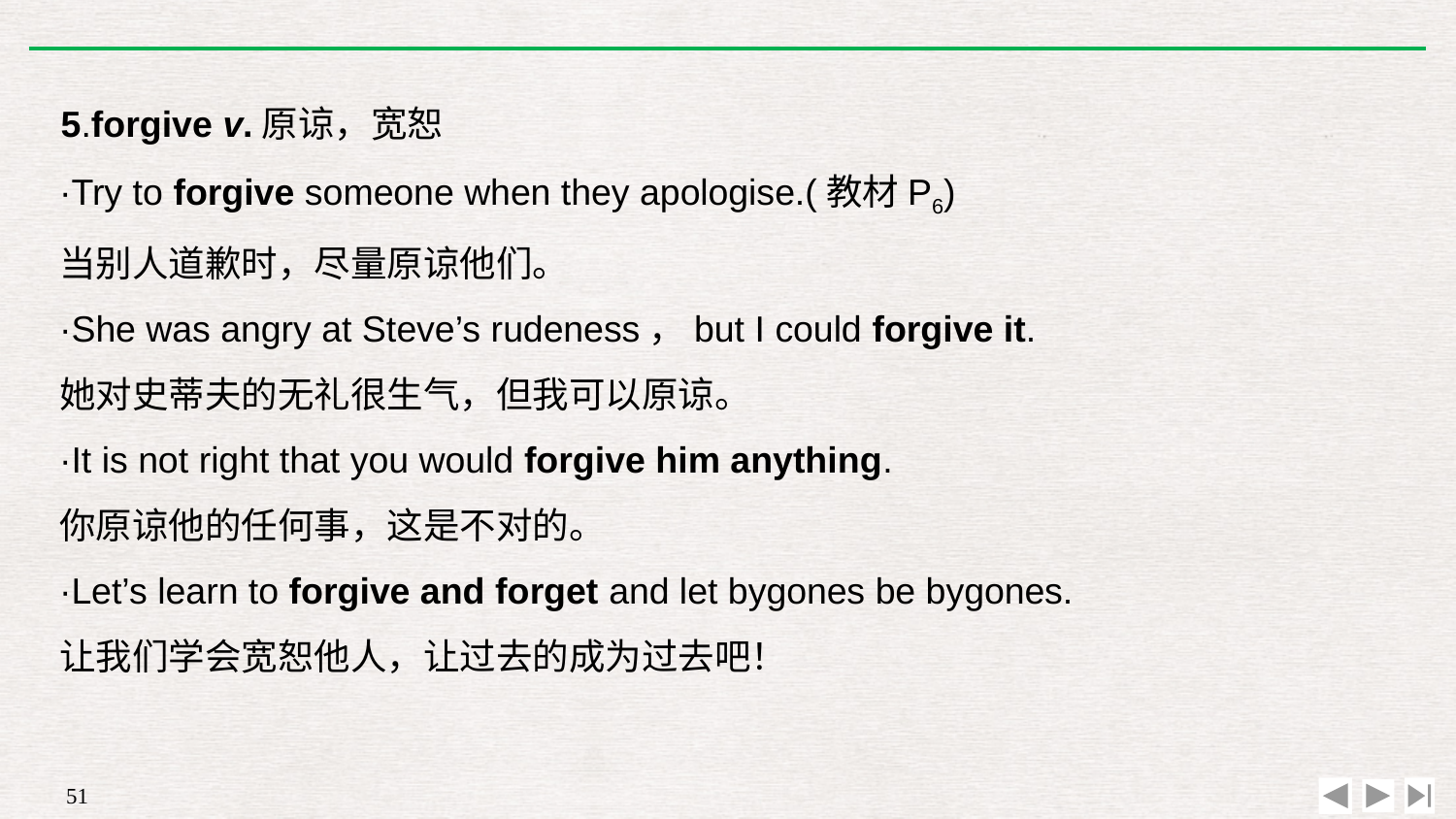

5.forgive v.原谅，宽恕
·Try to forgive someone when they apologise.(教材P6)
当别人道歉时，尽量原谅他们。
·She was angry at Steve’s rudeness，but I could forgive it.
她对史蒂夫的无礼很生气，但我可以原谅。
·It is not right that you would forgive him anything.
你原谅他的任何事，这是不对的。
·Let’s learn to forgive and forget and let bygones be bygones.
让我们学会宽恕他人，让过去的成为过去吧！